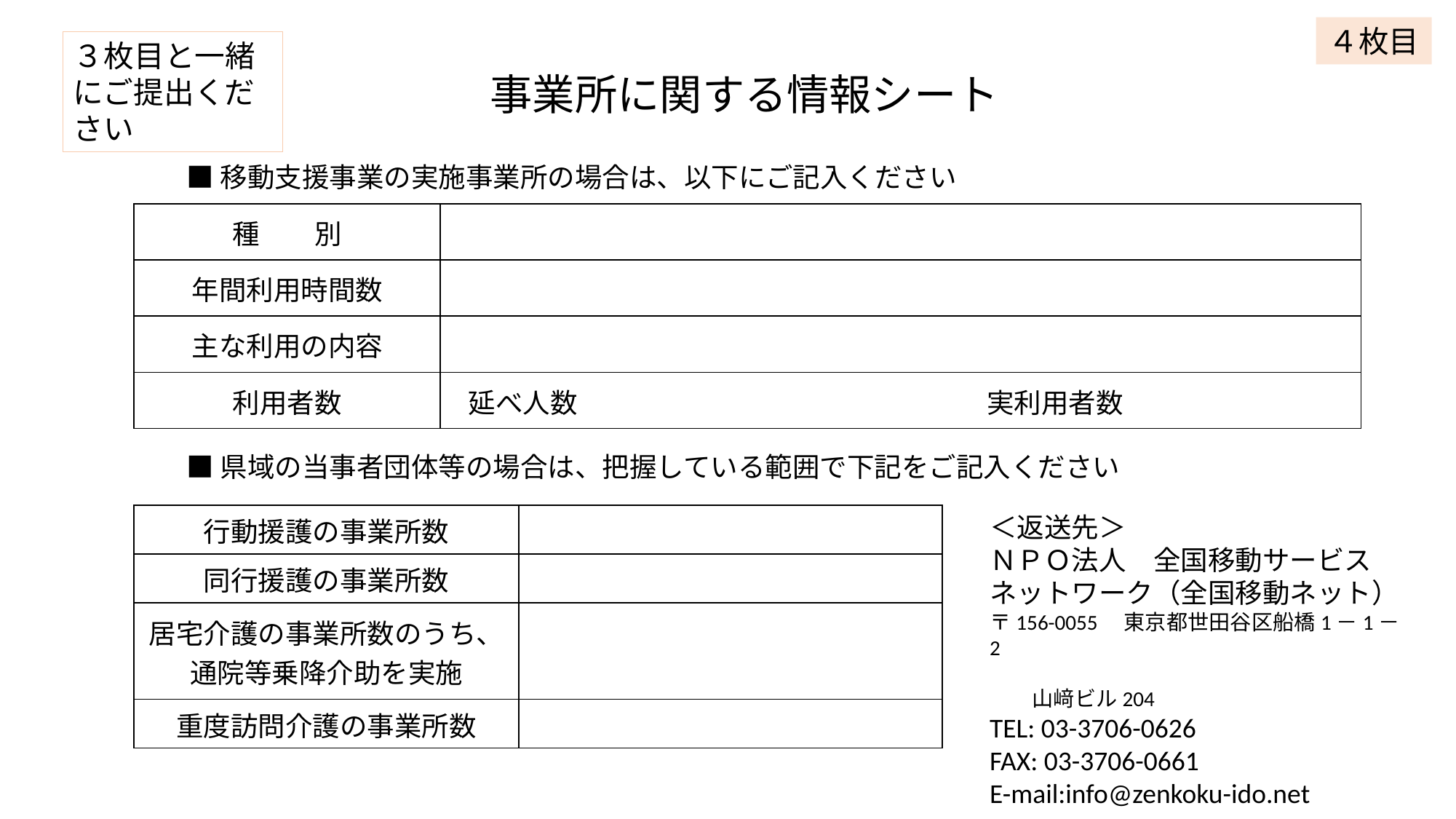

４枚目
３枚目と一緒にご提出ください
事業所に関する情報シート
■移動支援事業の実施事業所の場合は、以下にご記入ください
| 種　　別 |  |
| --- | --- |
| 年間利用時間数 |  |
| 主な利用の内容 |  |
| 利用者数 | 延べ人数　　　　　　　　　　　　　　　実利用者数 |
■県域の当事者団体等の場合は、把握している範囲で下記をご記入ください
| 行動援護の事業所数 |  |
| --- | --- |
| 同行援護の事業所数 |  |
| 居宅介護の事業所数のうち、 通院等乗降介助を実施 |  |
| 重度訪問介護の事業所数 |  |
＜返送先＞
ＮＰＯ法人　全国移動サービスネットワーク（全国移動ネット）
〒156-0055　東京都世田谷区船橋1－1－2
　　　　　　　　　　　　　　　　　　　　　山﨑ビル204
TEL: 03-3706-0626
FAX: 03-3706-0661
E-mail:info@zenkoku-ido.net